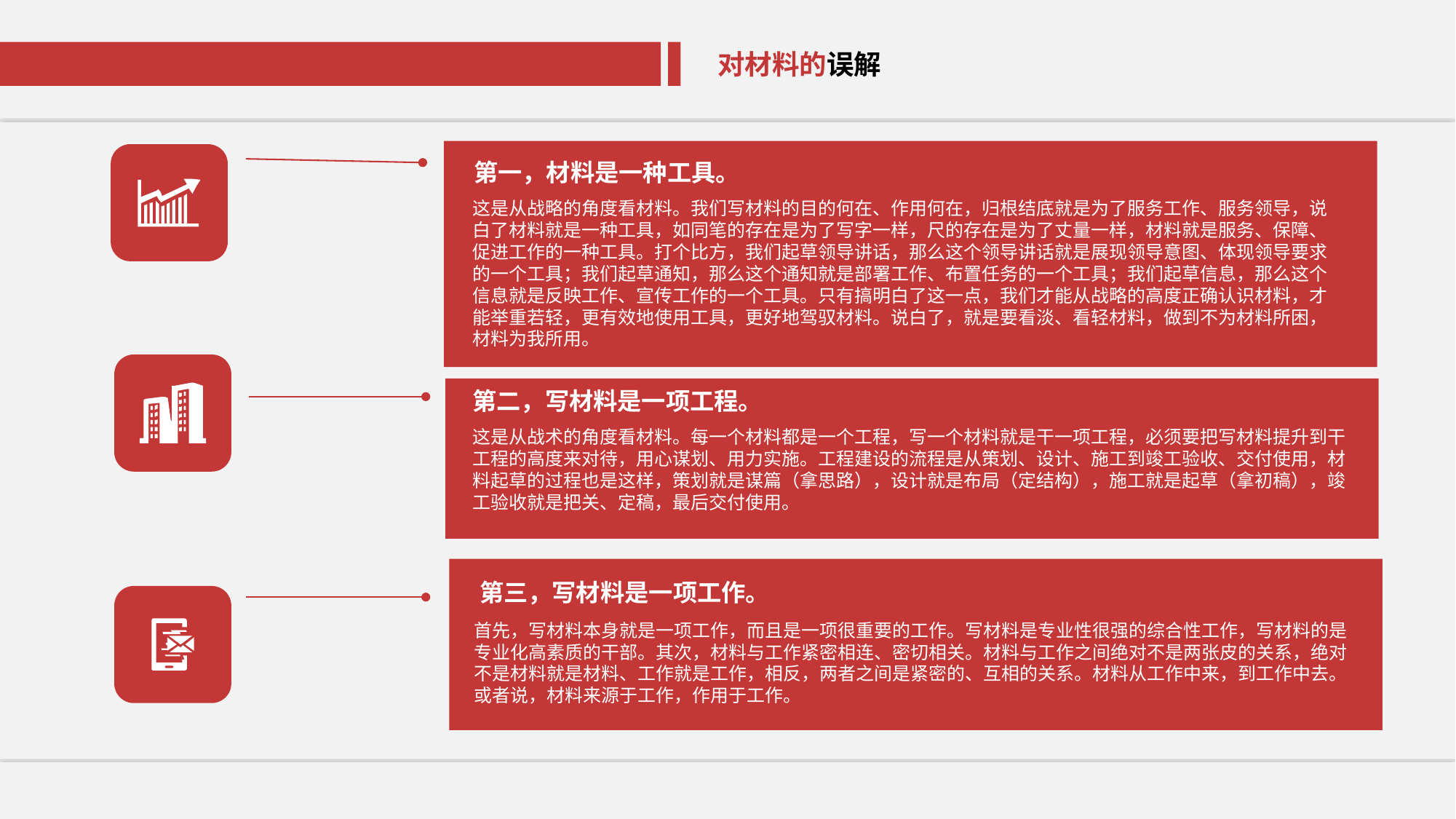

对材料的误解
对材料的误解

第一，材料是一种工具。
这是从战略的角度看材料。我们写材料的目的何在、作用何在，归根结底就是为了服务工作、服务领导，说白了材料就是一种工具，如同笔的存在是为了写字一样，尺的存在是为了丈量一样，材料就是服务、保障、促进工作的一种工具。打个比方，我们起草领导讲话，那么这个领导讲话就是展现领导意图、体现领导要求的一个工具；我们起草通知，那么这个通知就是部署工作、布置任务的一个工具；我们起草信息，那么这个信息就是反映工作、宣传工作的一个工具。只有搞明白了这一点，我们才能从战略的高度正确认识材料，才能举重若轻，更有效地使用工具，更好地驾驭材料。说白了，就是要看淡、看轻材料，做到不为材料所困，材料为我所用。

第二，写材料是一项工程。
这是从战术的角度看材料。每一个材料都是一个工程，写一个材料就是干一项工程，必须要把写材料提升到干工程的高度来对待，用心谋划、用力实施。工程建设的流程是从策划、设计、施工到竣工验收、交付使用，材料起草的过程也是这样，策划就是谋篇（拿思路），设计就是布局（定结构），施工就是起草（拿初稿），竣工验收就是把关、定稿，最后交付使用。

第三，写材料是一项工作。

首先，写材料本身就是一项工作，而且是一项很重要的工作。写材料是专业性很强的综合性工作，写材料的是专业化高素质的干部。其次，材料与工作紧密相连、密切相关。材料与工作之间绝对不是两张皮的关系，绝对不是材料就是材料、工作就是工作，相反，两者之间是紧密的、互相的关系。材料从工作中来，到工作中去。或者说，材料来源于工作，作用于工作。